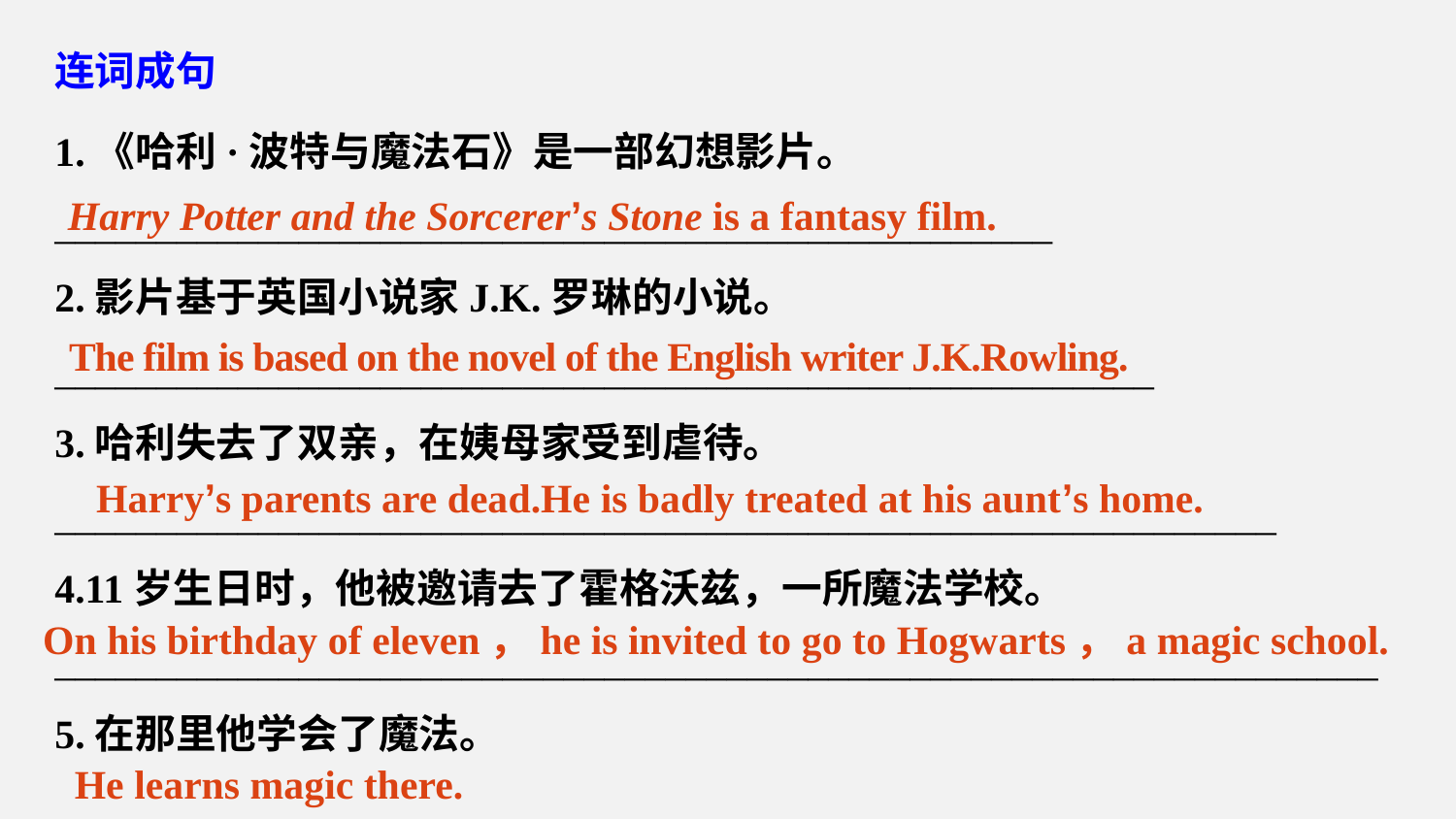

连词成句
1.《哈利·波特与魔法石》是一部幻想影片。
_________________________________________________
2.影片基于英国小说家J.K.罗琳的小说。
______________________________________________________
3.哈利失去了双亲，在姨母家受到虐待。
____________________________________________________________
4.11岁生日时，他被邀请去了霍格沃兹，一所魔法学校。
_________________________________________________________________
5.在那里他学会了魔法。
_____________________
Harry Potter and the Sorcerer’s Stone is a fantasy film.
The film is based on the novel of the English writer J.K.Rowling.
Harry’s parents are dead.He is badly treated at his aunt’s home.
On his birthday of eleven，he is invited to go to Hogwarts，a magic school.
He learns magic there.